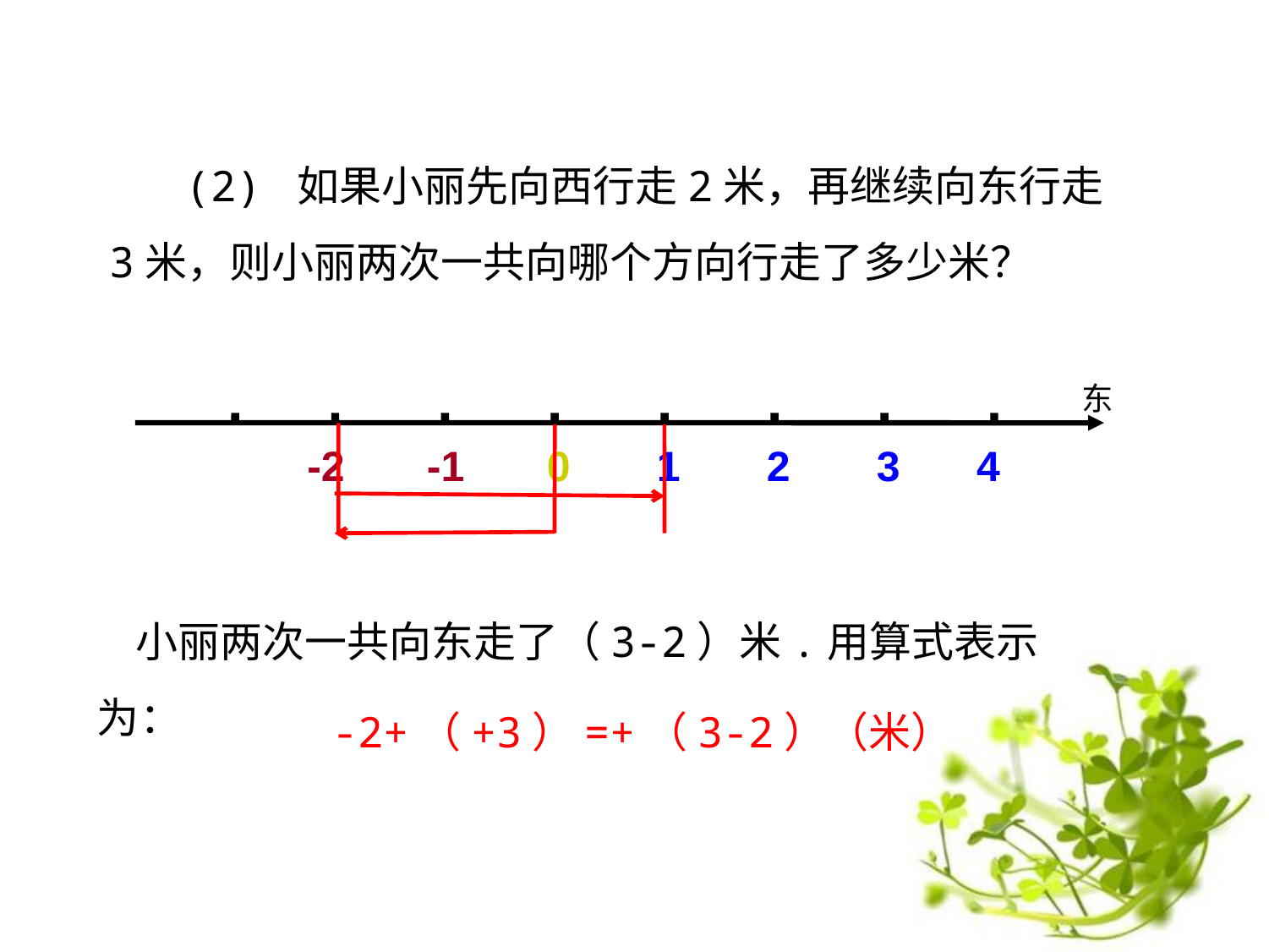

(2) 如果小丽先向西行走2米，再继续向东行走3米，则小丽两次一共向哪个方向行走了多少米？
东

-2
-1
0
1
2
3
4

   小丽两次一共向东走了（3-2）米.用算式表示为：
  -2+（+3）=+（3-2）（米）